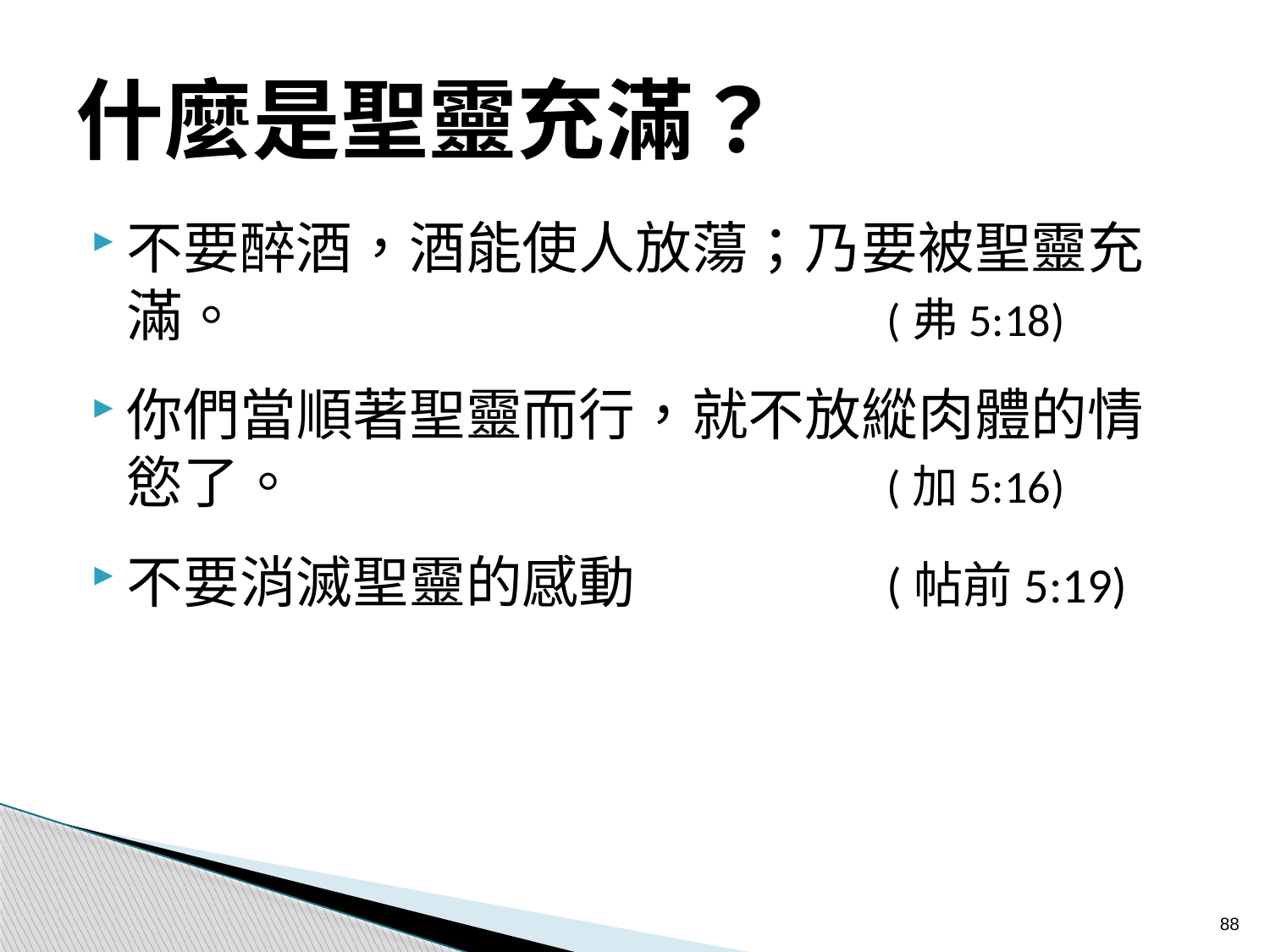

# 什麼是聖靈充滿？
不要醉酒，酒能使人放蕩；乃要被聖靈充滿。	(弗5:18)
你們當順著聖靈而行，就不放縱肉體的情慾了。	(加5:16)
不要消滅聖靈的感動	(帖前5:19)
88